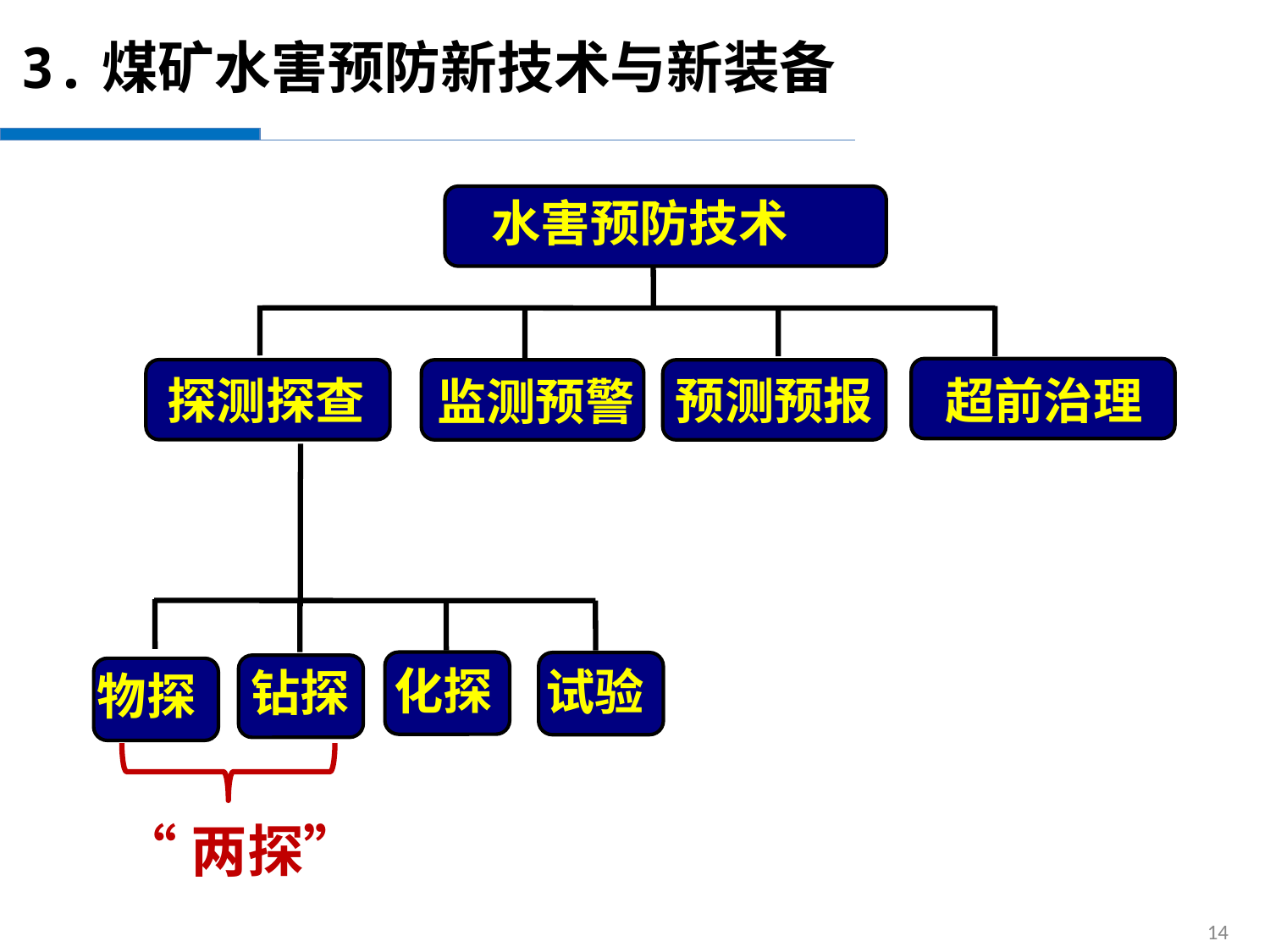

3.煤矿水害预防新技术与新装备

  水害预防技术

探测探查
预测预报
超前治理
监测预警

化探
试验

钻探

物探

“两探”
14